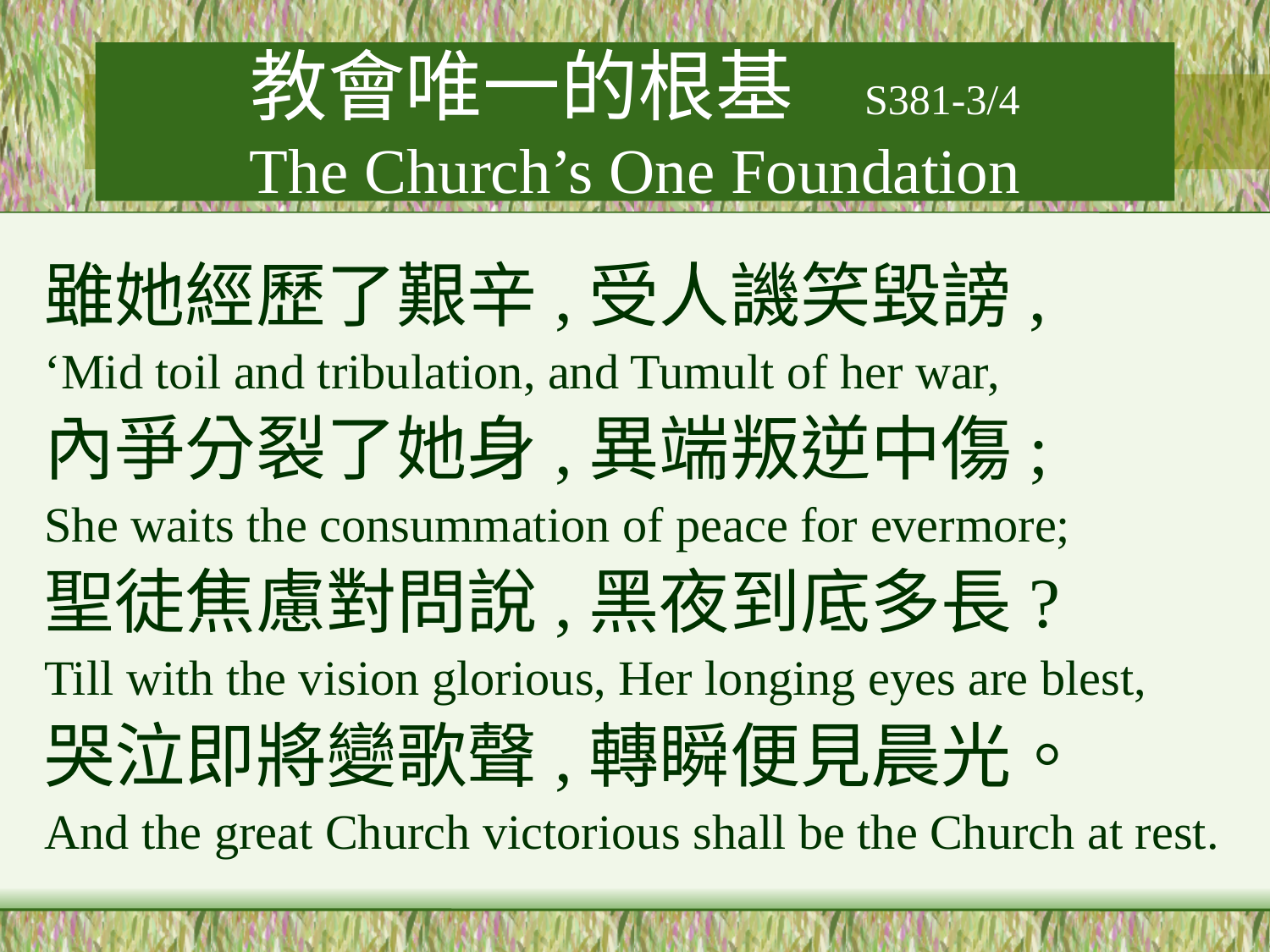

# 教會唯一的根基   S381-3/4 The Church’s One Foundation
雖她經歷了艱辛,受人譏笑毀謗,
‘Mid toil and tribulation, and Tumult of her war,
內爭分裂了她身,異端叛逆中傷;
She waits the consummation of peace for evermore;
聖徒焦慮對問說,黑夜到底多長?
Till with the vision glorious, Her longing eyes are blest,
哭泣即將變歌聲,轉瞬便見晨光。
And the great Church victorious shall be the Church at rest.